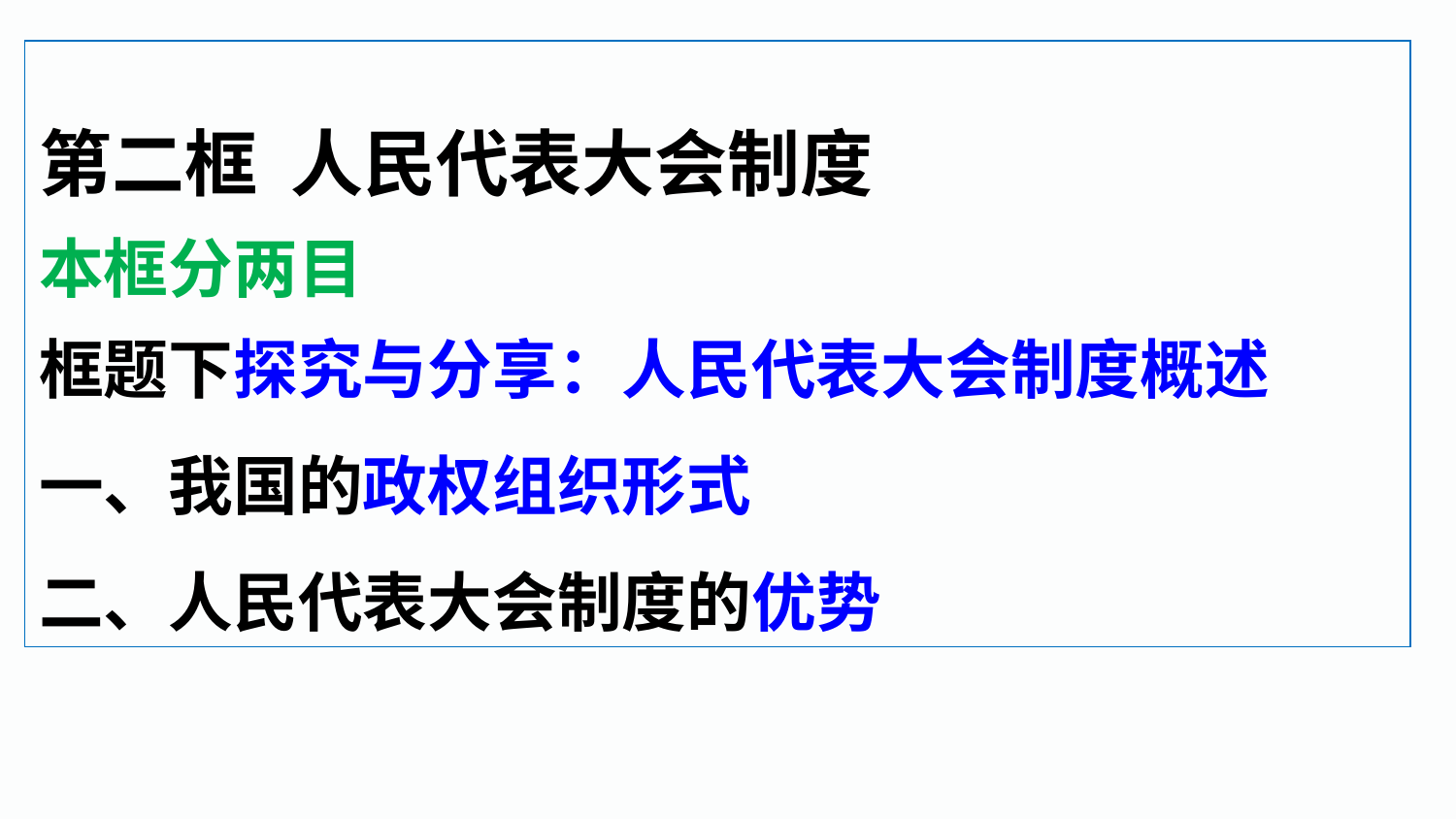

第二框  人民代表大会制度
本框分两目
框题下探究与分享：人民代表大会制度概述
一、我国的政权组织形式
二、人民代表大会制度的优势